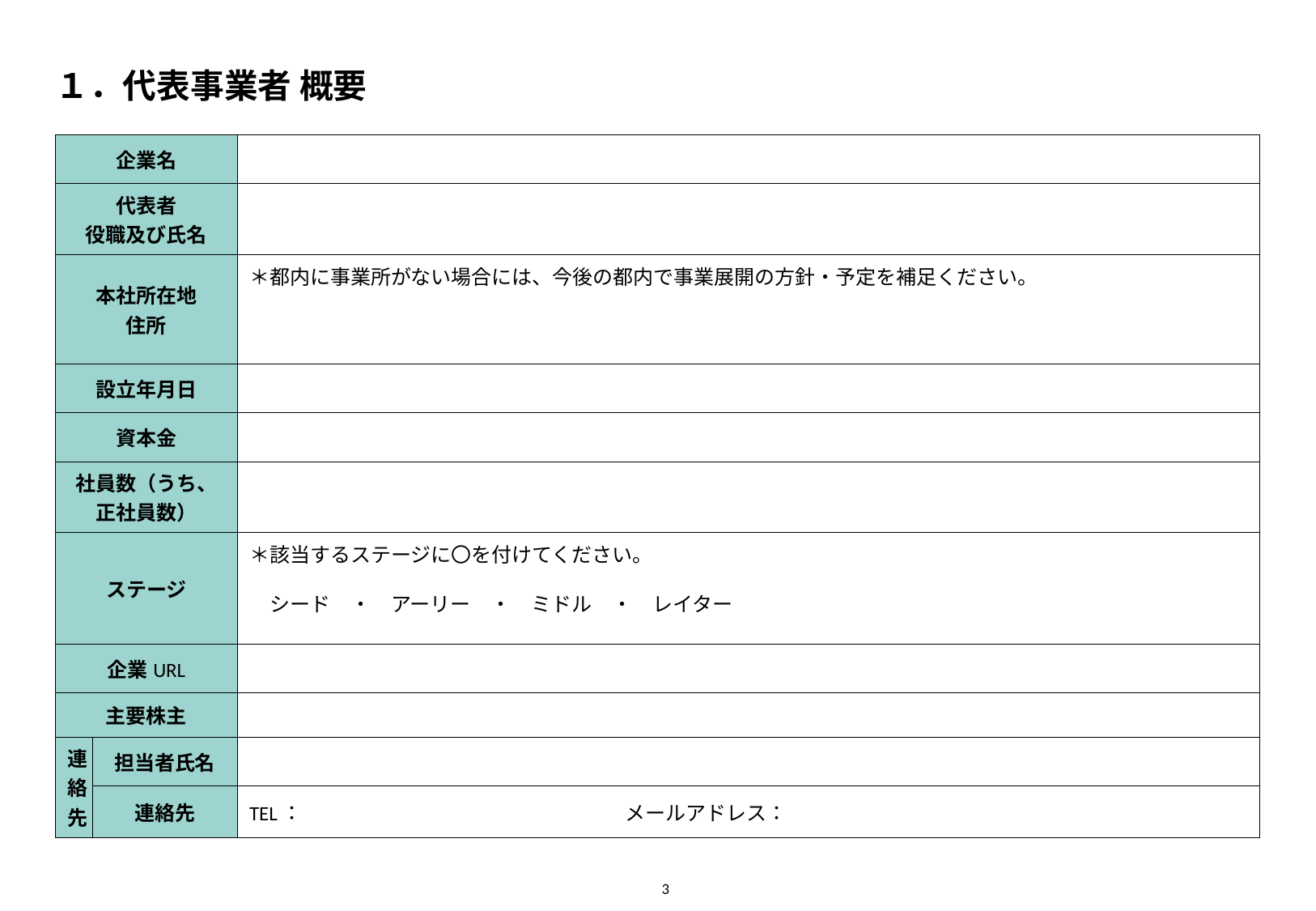

# １．代表事業者 概要
| 企業名 |  |  |
| --- | --- | --- |
| 代表者 役職及び氏名 |  |  |
| 本社所在地 住所 |  | ＊都内に事業所がない場合には、今後の都内で事業展開の方針・予定を補足ください。 |
| 設立年月日 |  |  |
| 資本金 |  |  |
| 社員数（うち、正社員数） |  |  |
| ステージ |  | ＊該当するステージに〇を付けてください。 　シード　・　アーリー　・　ミドル　・　レイター |
| 企業URL |  |  |
| 主要株主 |  |  |
| 連絡先 | 担当者氏名 |  |
| 連絡先 | 連絡先 | TEL：　　　　　　　　　　　　　　　　メールアドレス： |
3